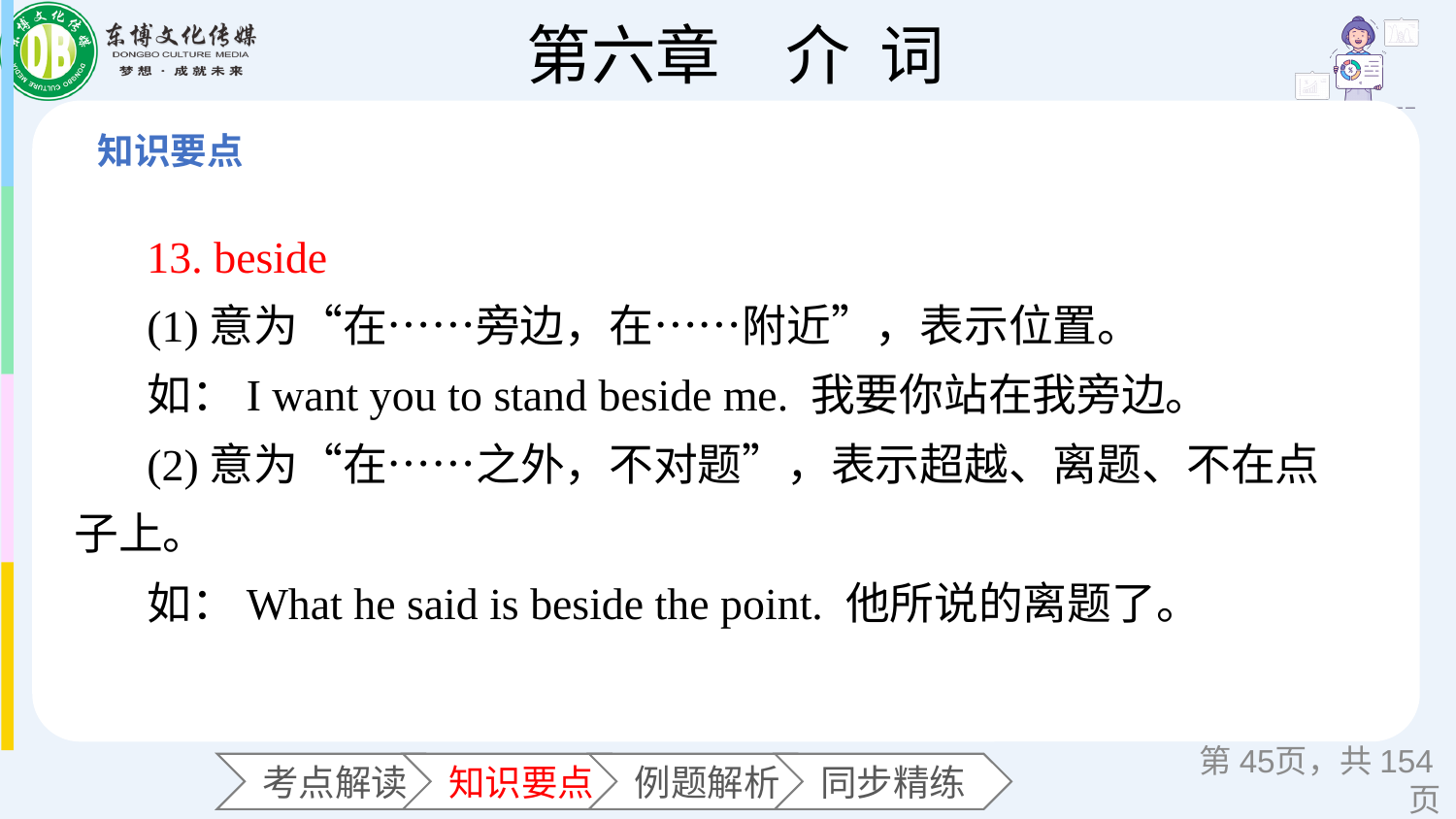

13. beside
(1)意为“在……旁边，在……附近”，表示位置。
如：I want you to stand beside me. 我要你站在我旁边。
(2)意为“在……之外，不对题”，表示超越、离题、不在点子上。
如：What he said is beside the point. 他所说的离题了。
第45页，共154页